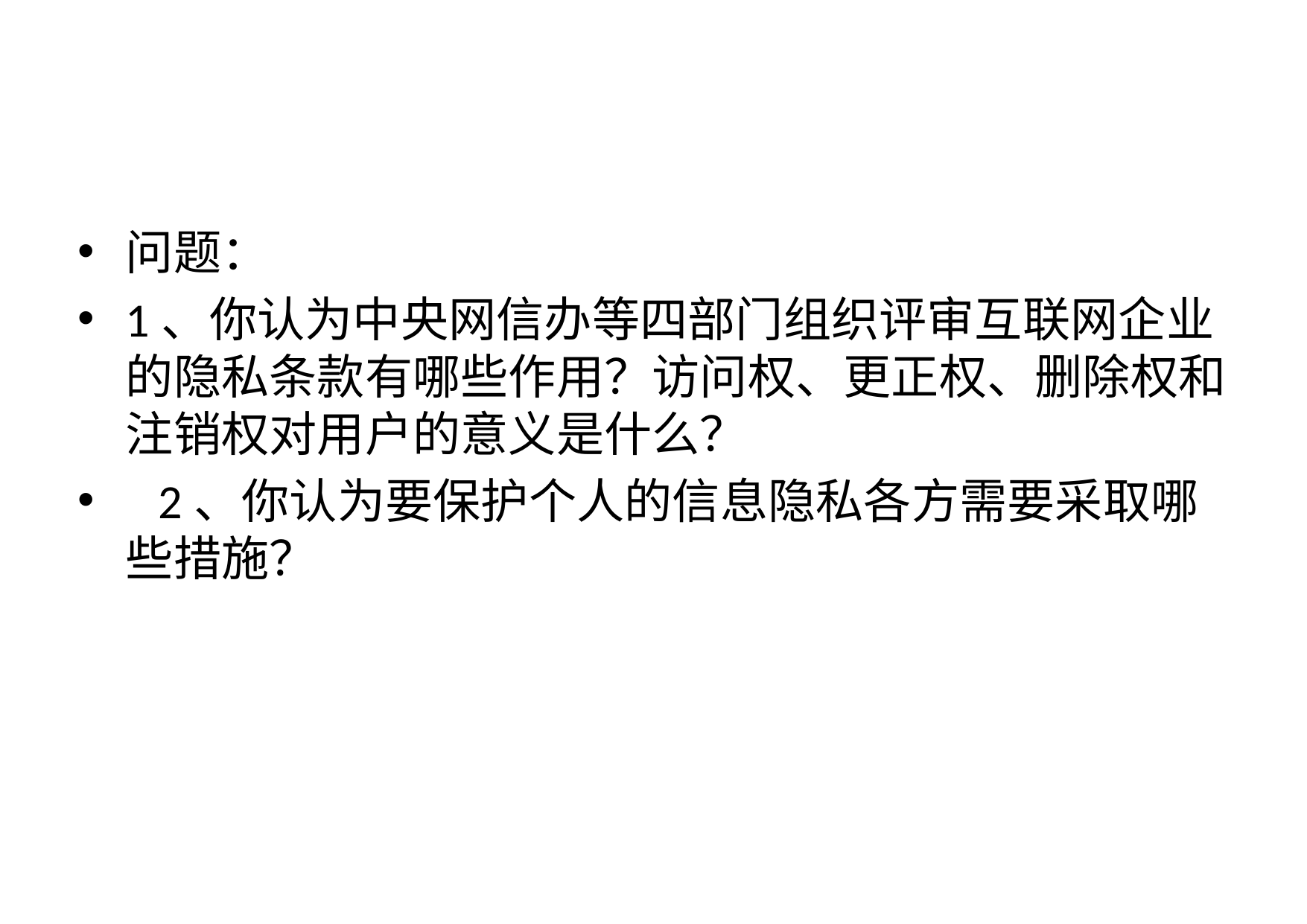

#
问题：
1、你认为中央网信办等四部门组织评审互联网企业的隐私条款有哪些作用？访问权、更正权、删除权和注销权对用户的意义是什么？
   2、你认为要保护个人的信息隐私各方需要采取哪些措施？